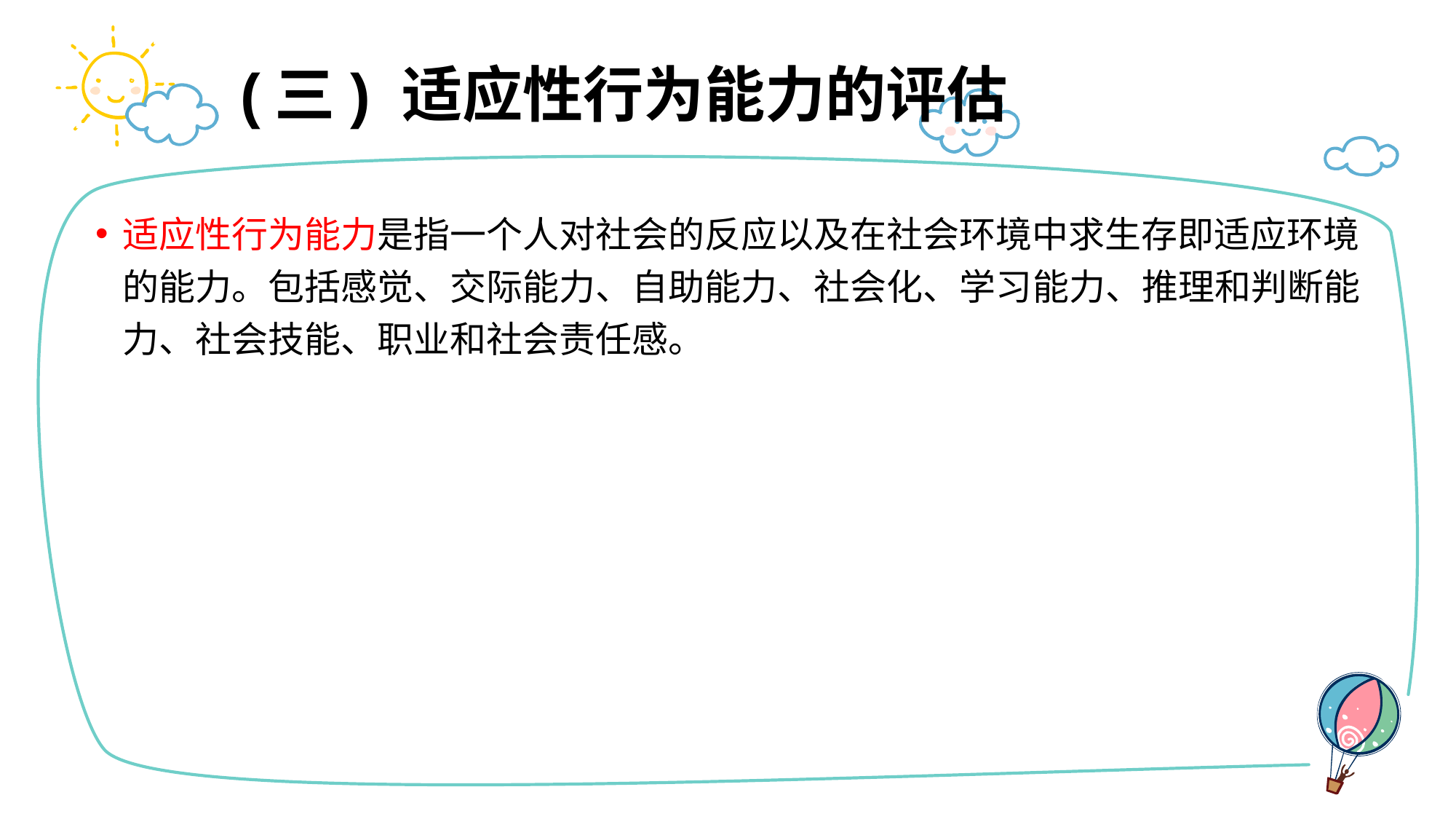

# (三) 适应性行为能力的评估
适应性行为能力是指一个人对社会的反应以及在社会环境中求生存即适应环境的能力。包括感觉、交际能力、自助能力、社会化、学习能力、推理和判断能力、社会技能、职业和社会责任感。